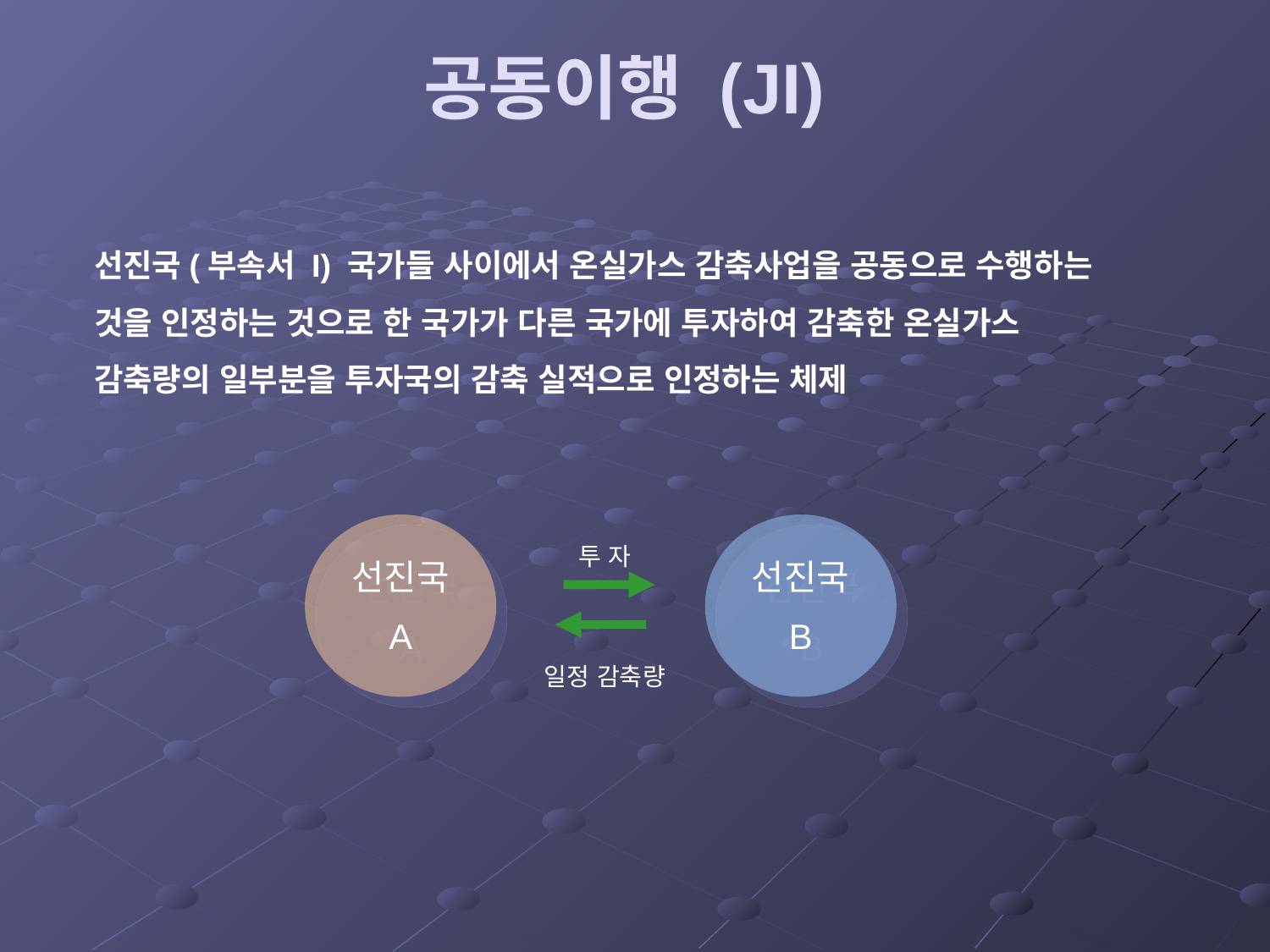

공동이행 (JI)
선진국(부속서 I) 국가들 사이에서 온실가스 감축사업을 공동으로 수행하는
것을 인정하는 것으로 한 국가가 다른 국가에 투자하여 감축한 온실가스
감축량의 일부분을 투자국의 감축 실적으로 인정하는 체제
선진국
A
선진국
B
투 자

일정 감축량